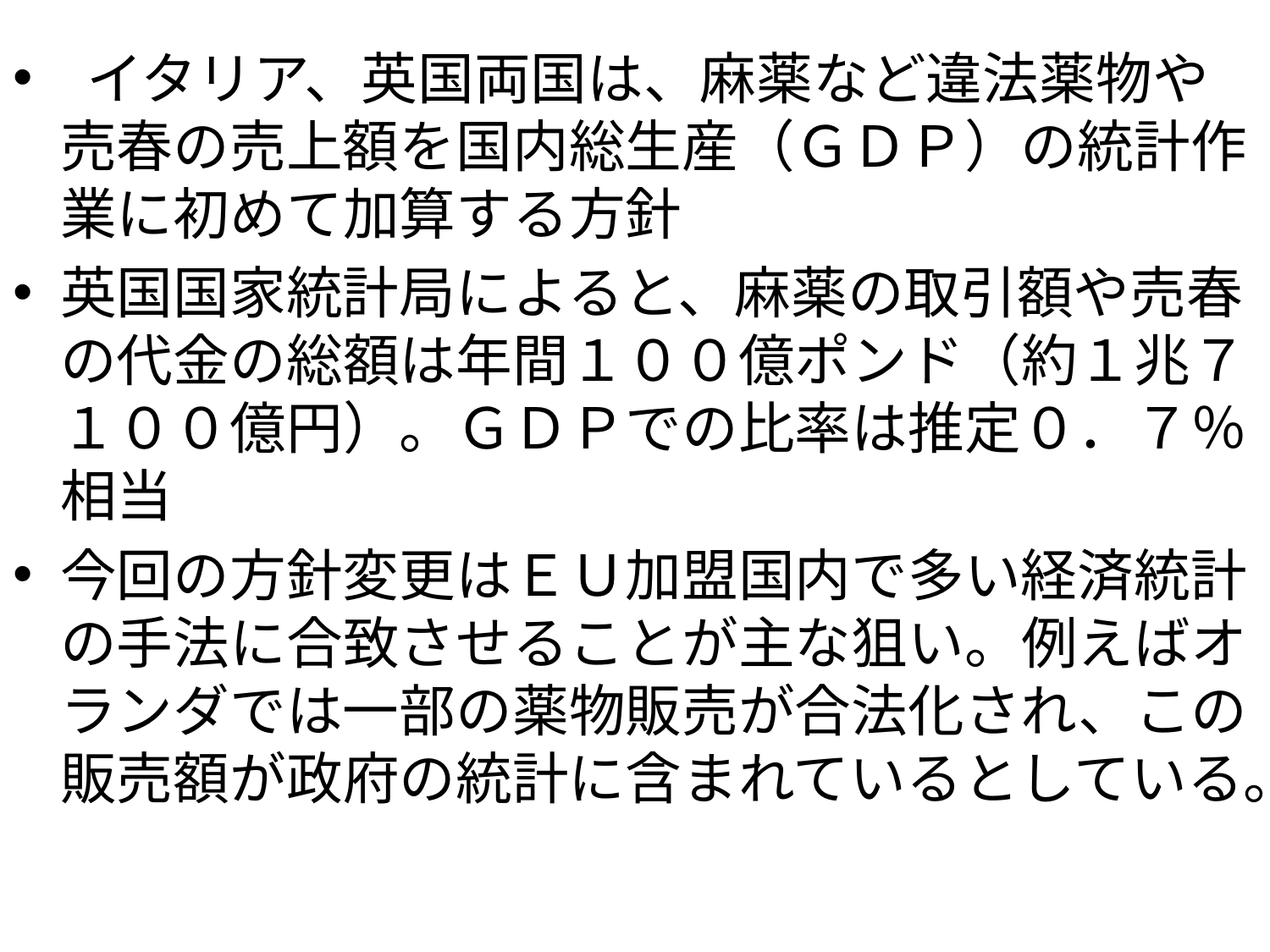

イタリア、英国両国は、麻薬など違法薬物や売春の売上額を国内総生産（ＧＤＰ）の統計作業に初めて加算する方針
英国国家統計局によると、麻薬の取引額や売春の代金の総額は年間１００億ポンド（約１兆７１００億円）。ＧＤＰでの比率は推定０．７％相当
今回の方針変更はＥＵ加盟国内で多い経済統計の手法に合致させることが主な狙い。例えばオランダでは一部の薬物販売が合法化され、この販売額が政府の統計に含まれているとしている。